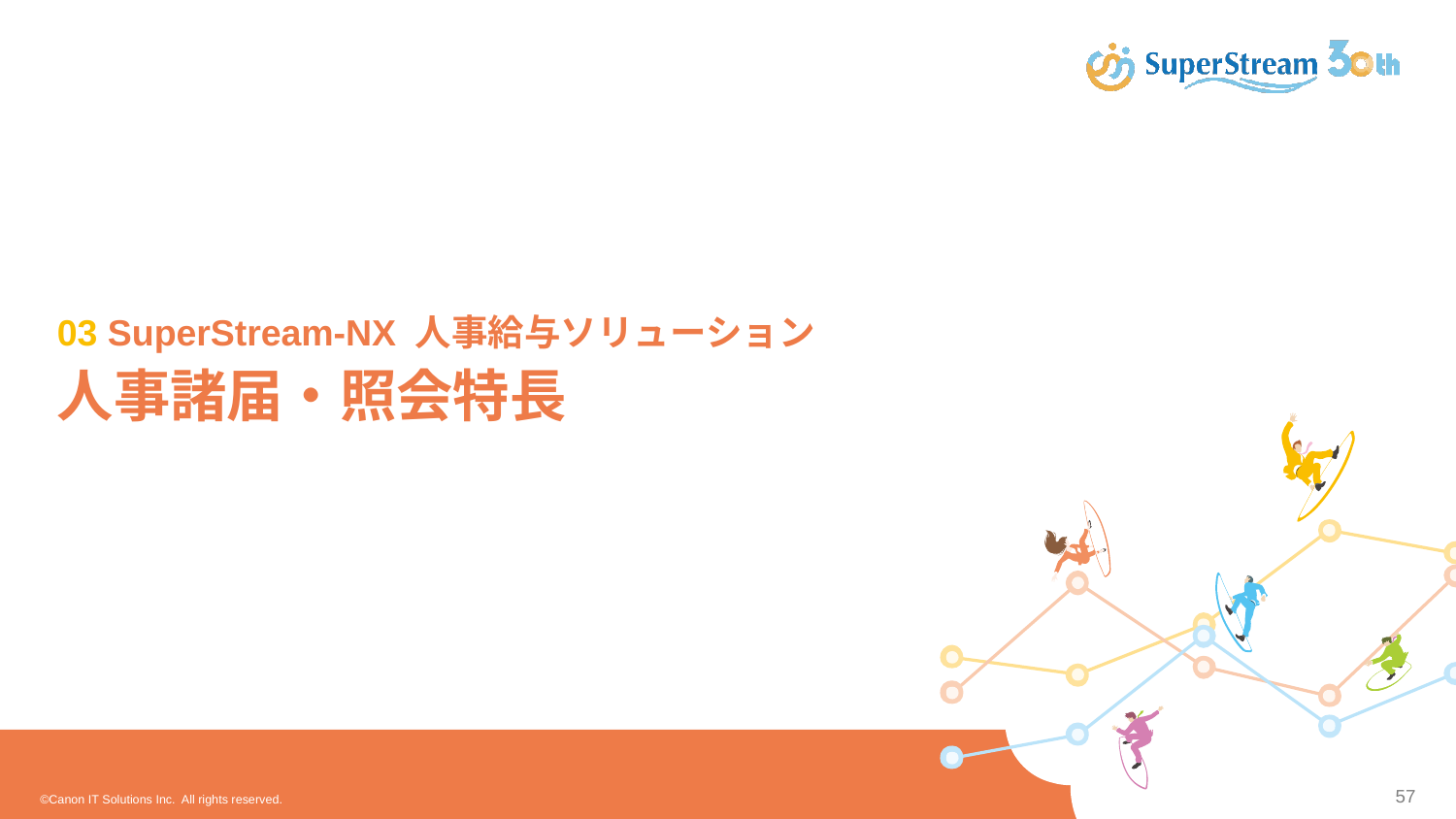

# 03 SuperStream-NX 人事給与ソリューション 人事諸届・照会特長
©Canon IT Solutions Inc.  All rights reserved.
57